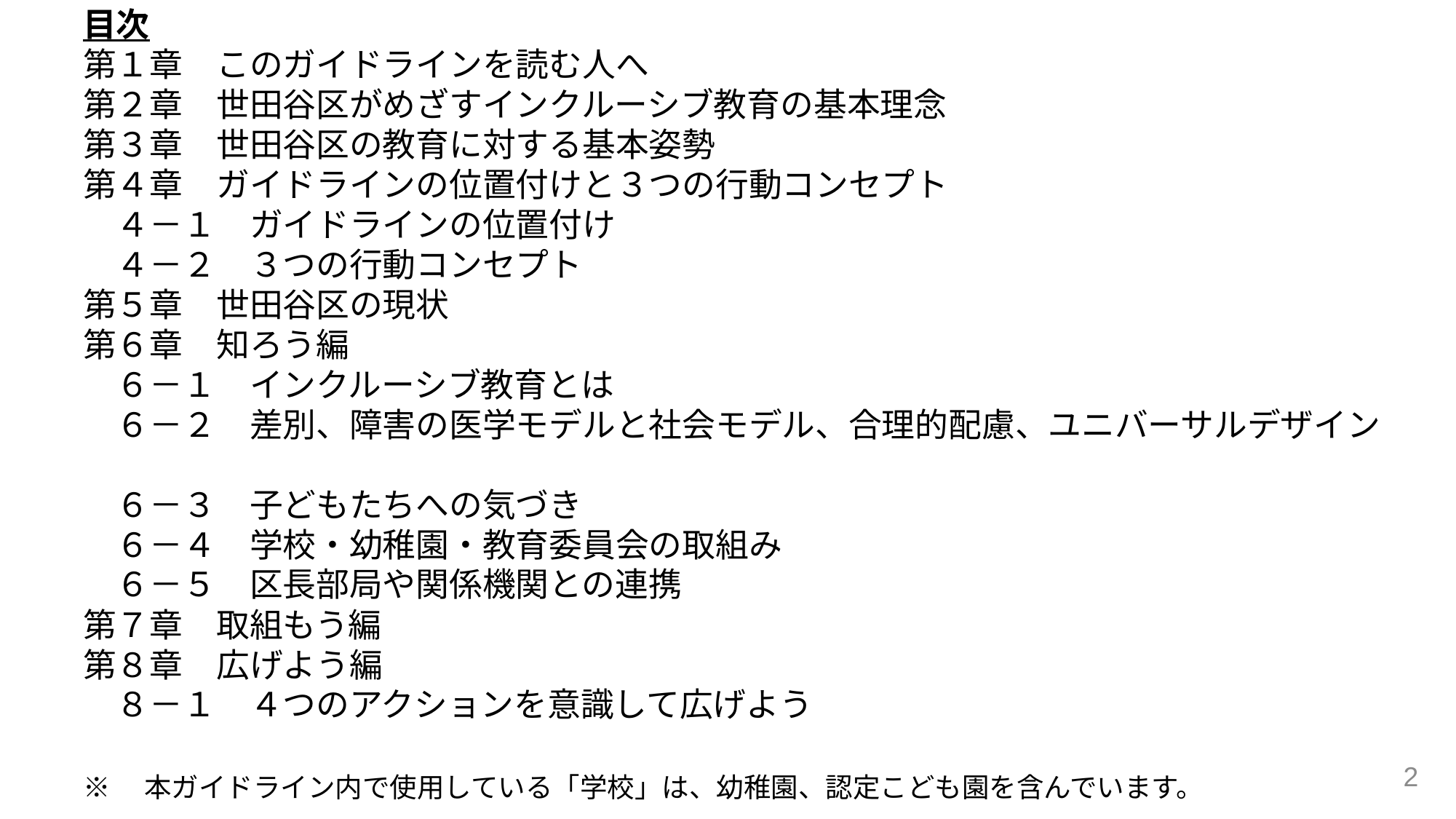

目次
第１章　このガイドラインを読む人へ
第２章　世田谷区がめざすインクルーシブ教育の基本理念
第３章　世田谷区の教育に対する基本姿勢
第４章　ガイドラインの位置付けと３つの行動コンセプト
　４－１　ガイドラインの位置付け
　４－２　３つの行動コンセプト
第５章　世田谷区の現状
第６章　知ろう編
　６－１　インクルーシブ教育とは
　６－２　差別、障害の医学モデルと社会モデル、合理的配慮、ユニバーサルデザイン
　６－３　子どもたちへの気づき
　６－４　学校・幼稚園・教育委員会の取組み
　６－５　区長部局や関係機関との連携
第７章　取組もう編
第８章　広げよう編
　８－１　４つのアクションを意識して広げよう

※　本ガイドライン内で使用している「学校」は、幼稚園、認定こども園を含んでいます。
2